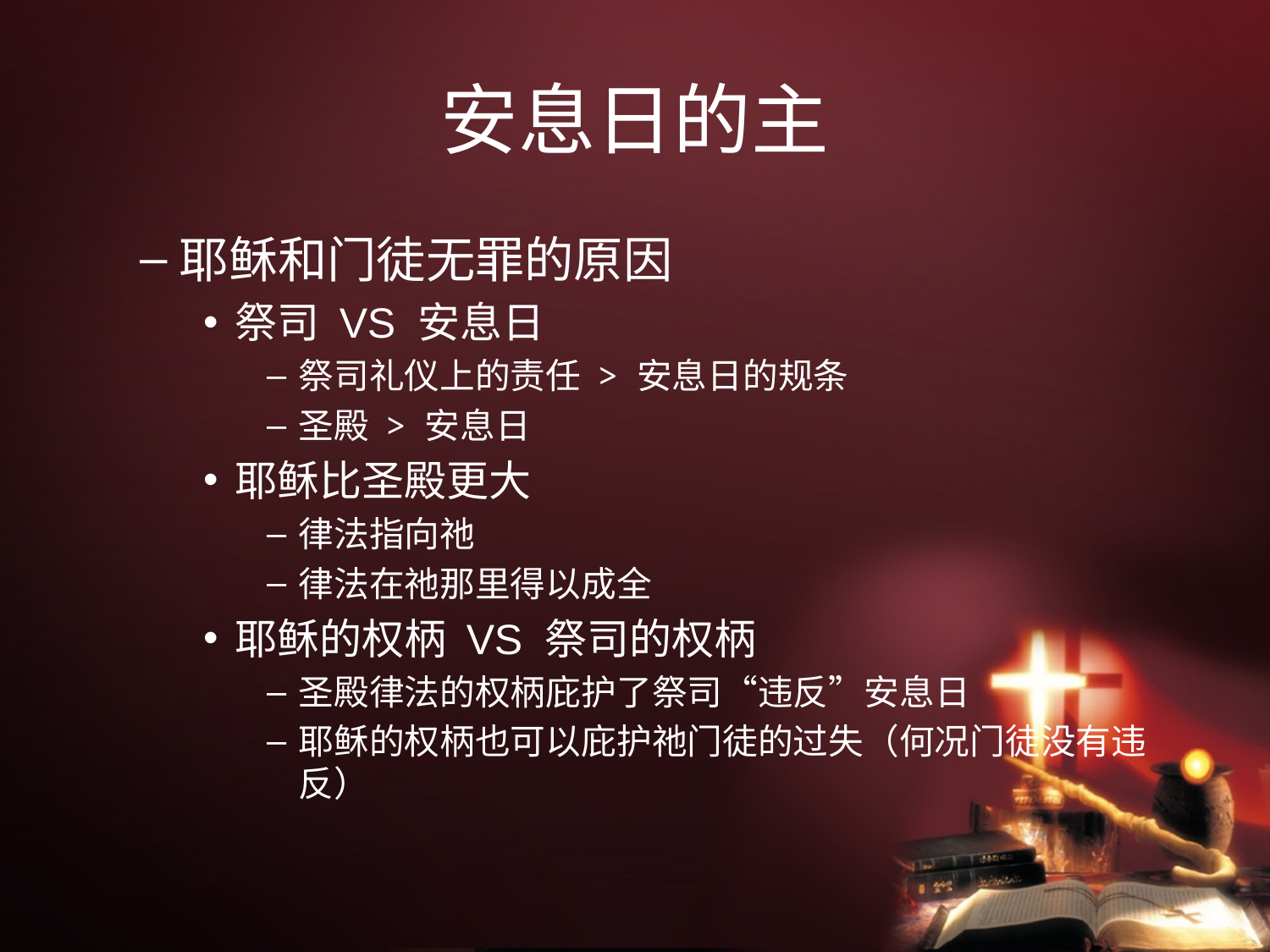

# 安息日的主
耶稣和门徒无罪的原因
祭司 VS 安息日
祭司礼仪上的责任 > 安息日的规条
圣殿 > 安息日
耶稣比圣殿更大
律法指向祂
律法在祂那里得以成全
耶稣的权柄 VS 祭司的权柄
圣殿律法的权柄庇护了祭司“违反”安息日
耶稣的权柄也可以庇护祂门徒的过失（何况门徒没有违反）